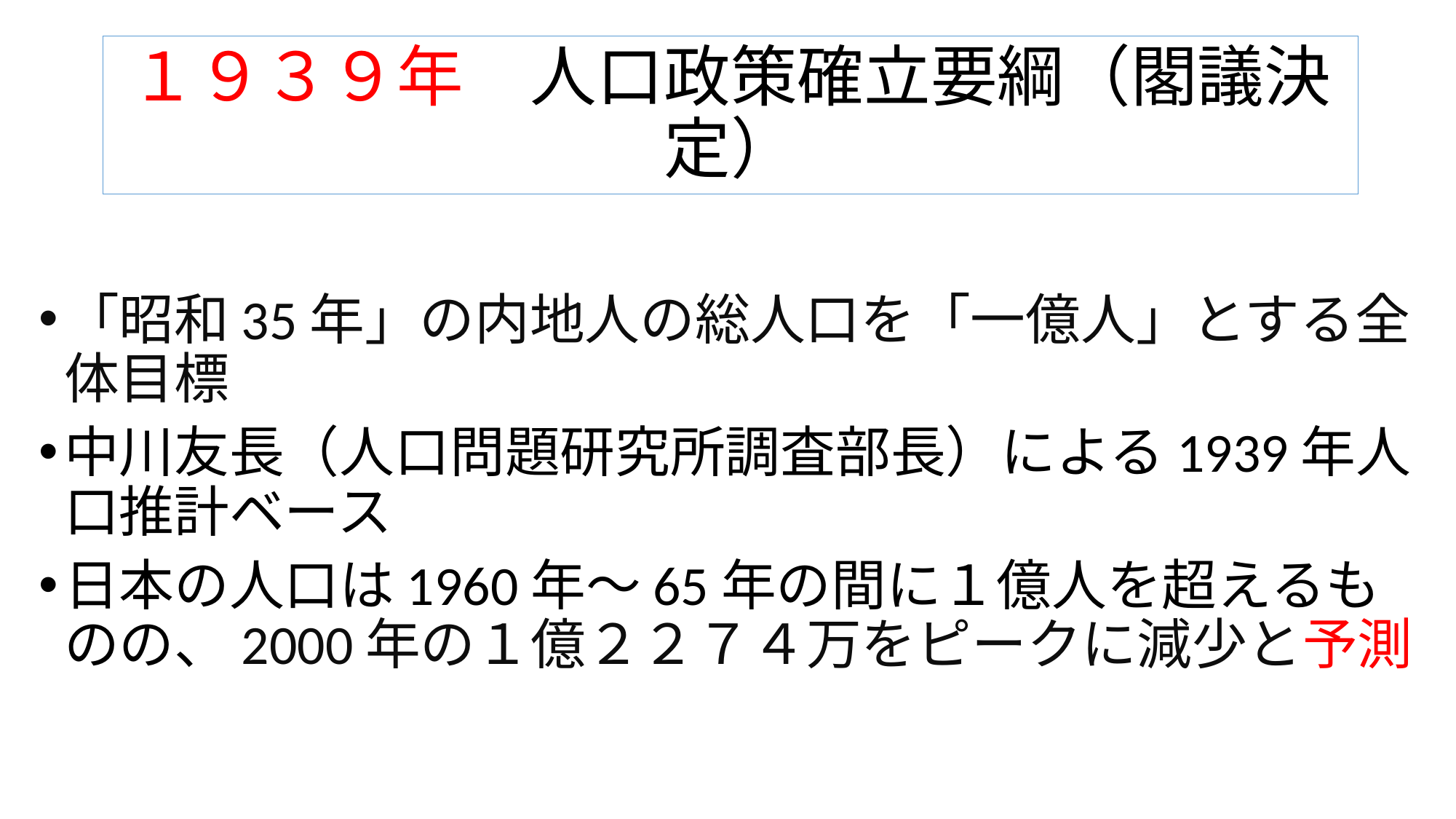

# １９３９年　人口政策確立要綱（閣議決定）
「昭和35年」の内地人の総人口を「一億人」とする全体目標
中川友長（人口問題研究所調査部長）による1939年人口推計ベース
日本の人口は1960年～65年の間に１億人を超えるものの、2000年の１億２２７４万をピークに減少と予測